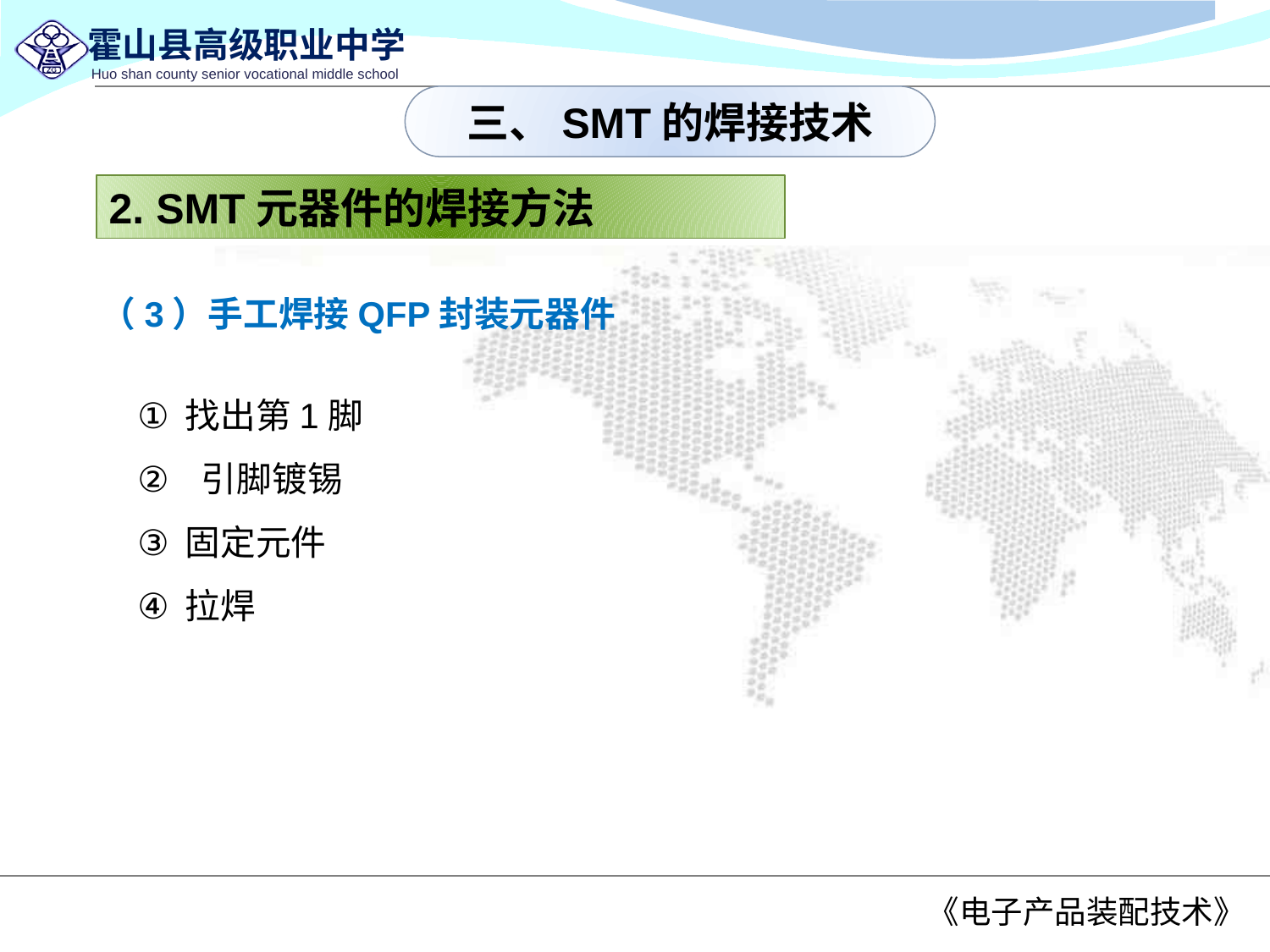

三、SMT的焊接技术
2. SMT元器件的焊接方法
（3）手工焊接QFP封装元器件
找出第1脚
 引脚镀锡
固定元件
拉焊